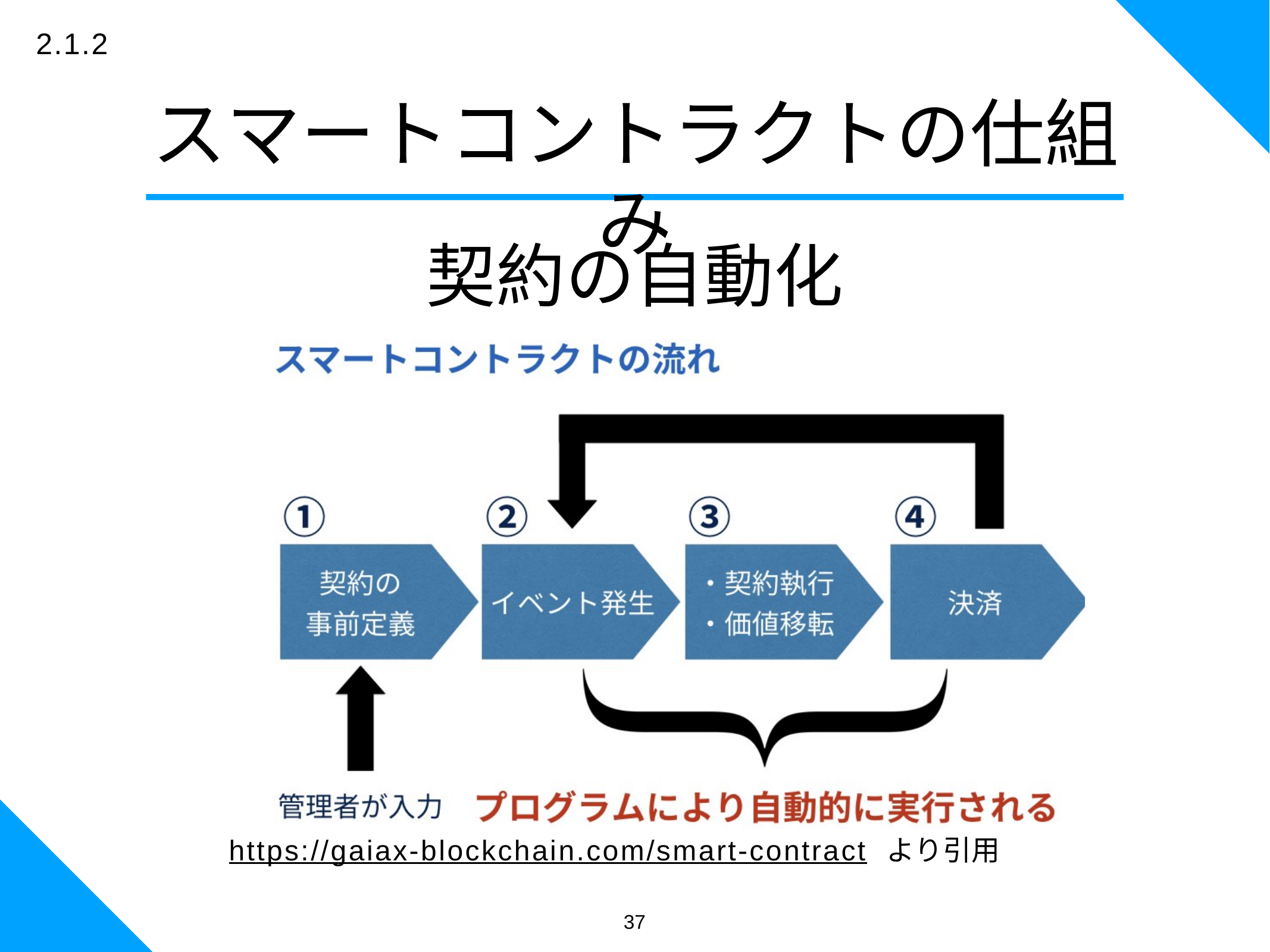

37
2.1.2
# スマートコントラクトの仕組み
契約の自動化

https://gaiax-blockchain.com/smart-contract より引用